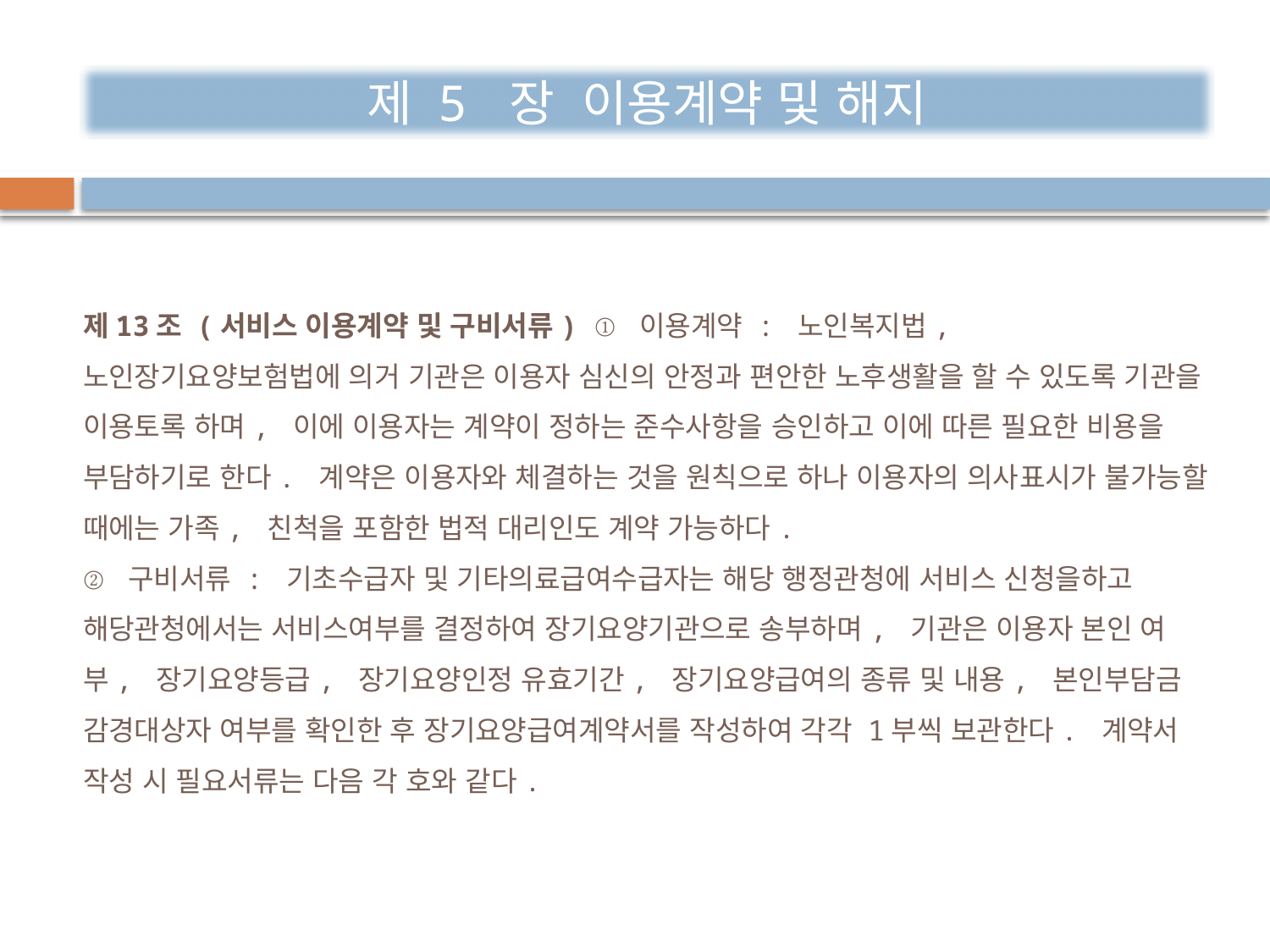

제 5 장  이용계약 및 해지
# 제13조 (서비스 이용계약 및 구비서류) ① 이용계약 : 노인복지법, 노인장기요양보험법에 의거 기관은 이용자 심신의 안정과 편안한 노후생활을 할 수 있도록 기관을 이용토록 하며, 이에 이용자는 계약이 정하는 준수사항을 승인하고 이에 따른 필요한 비용을 부담하기로 한다. 계약은 이용자와 체결하는 것을 원칙으로 하나 이용자의 의사표시가 불가능할 때에는 가족, 친척을 포함한 법적 대리인도 계약 가능하다. ② 구비서류 : 기초수급자 및 기타의료급여수급자는 해당 행정관청에 서비스 신청을하고 해당관청에서는 서비스여부를 결정하여 장기요양기관으로 송부하며, 기관은 이용자 본인 여부, 장기요양등급, 장기요양인정 유효기간, 장기요양급여의 종류 및 내용, 본인부담금 감경대상자 여부를 확인한 후 장기요양급여계약서를 작성하여 각각 1부씩 보관한다. 계약서 작성 시 필요서류는 다음 각 호와 같다.